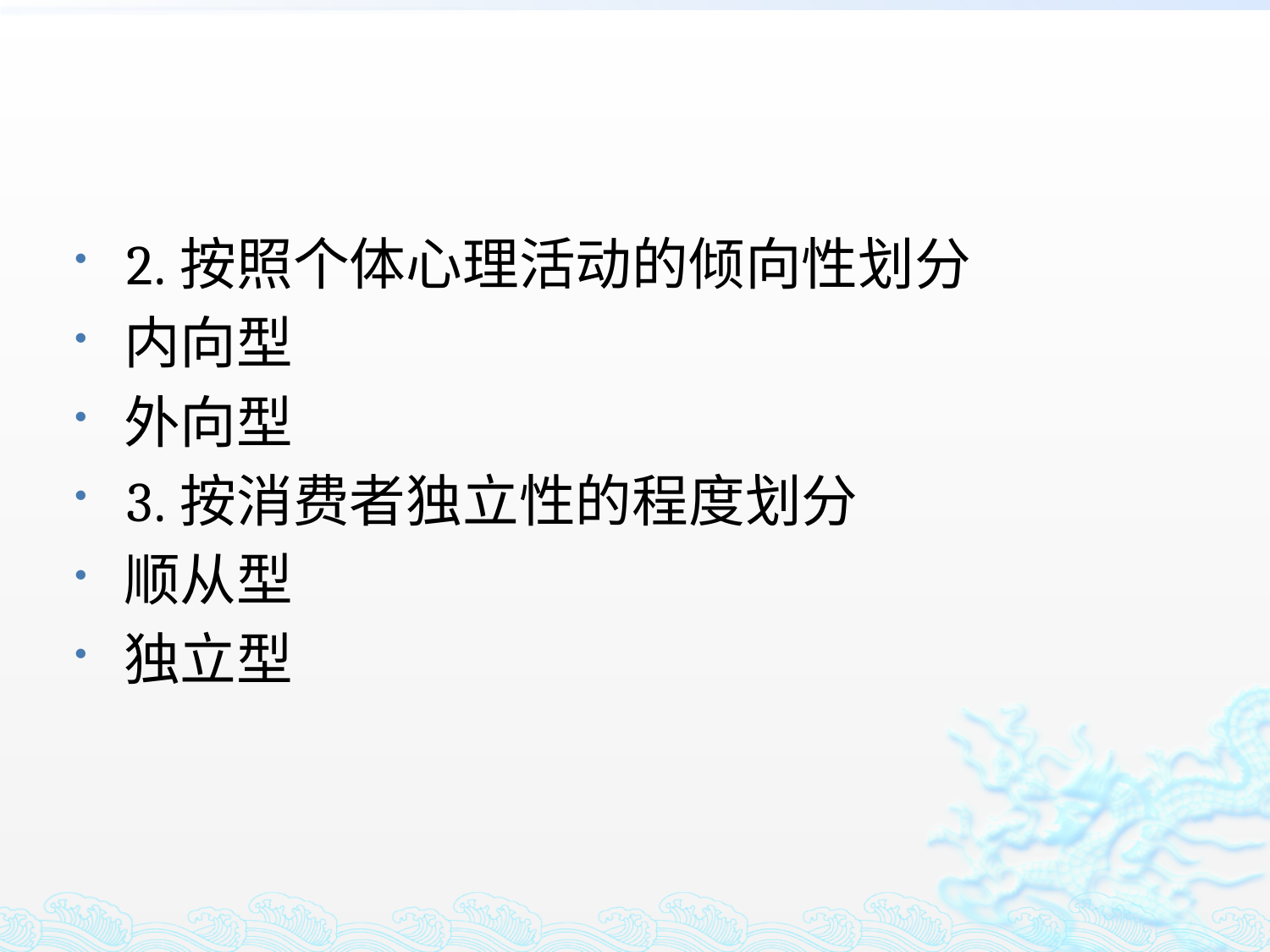

#
2.按照个体心理活动的倾向性划分
内向型
外向型
3.按消费者独立性的程度划分
顺从型
独立型